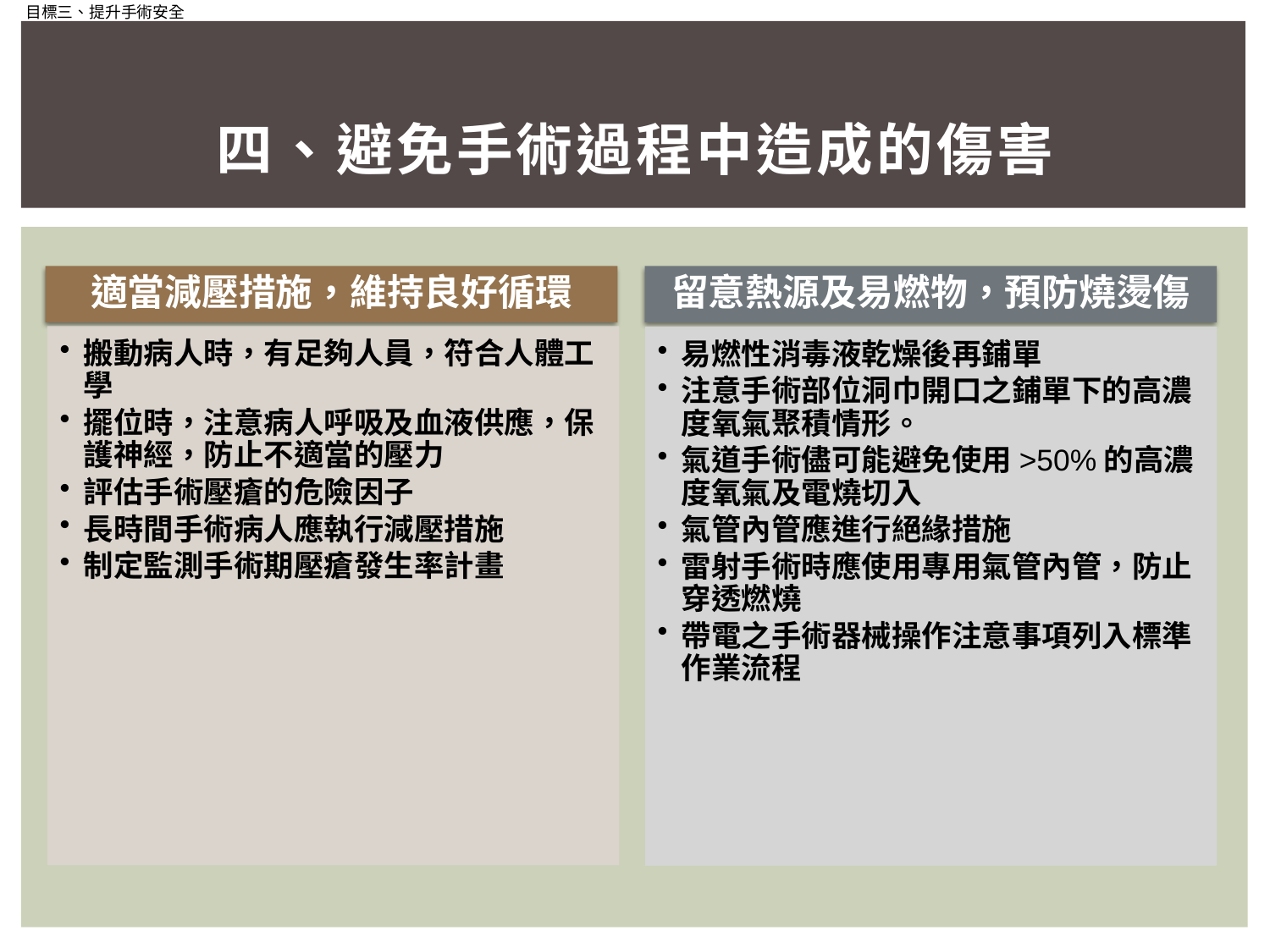

# 四、避免手術過程中造成的傷害
適當減壓措施，維持良好循環
搬動病人時，有足夠人員，符合人體工學
擺位時，注意病人呼吸及血液供應，保護神經，防止不適當的壓力
評估手術壓瘡的危險因子
長時間手術病人應執行減壓措施
制定監測手術期壓瘡發生率計畫
留意熱源及易燃物，預防燒燙傷
易燃性消毒液乾燥後再鋪單
注意手術部位洞巾開口之鋪單下的高濃度氧氣聚積情形。
氣道手術儘可能避免使用>50%的高濃度氧氣及電燒切入
氣管內管應進行絕緣措施
雷射手術時應使用專用氣管內管，防止穿透燃燒
帶電之手術器械操作注意事項列入標準作業流程